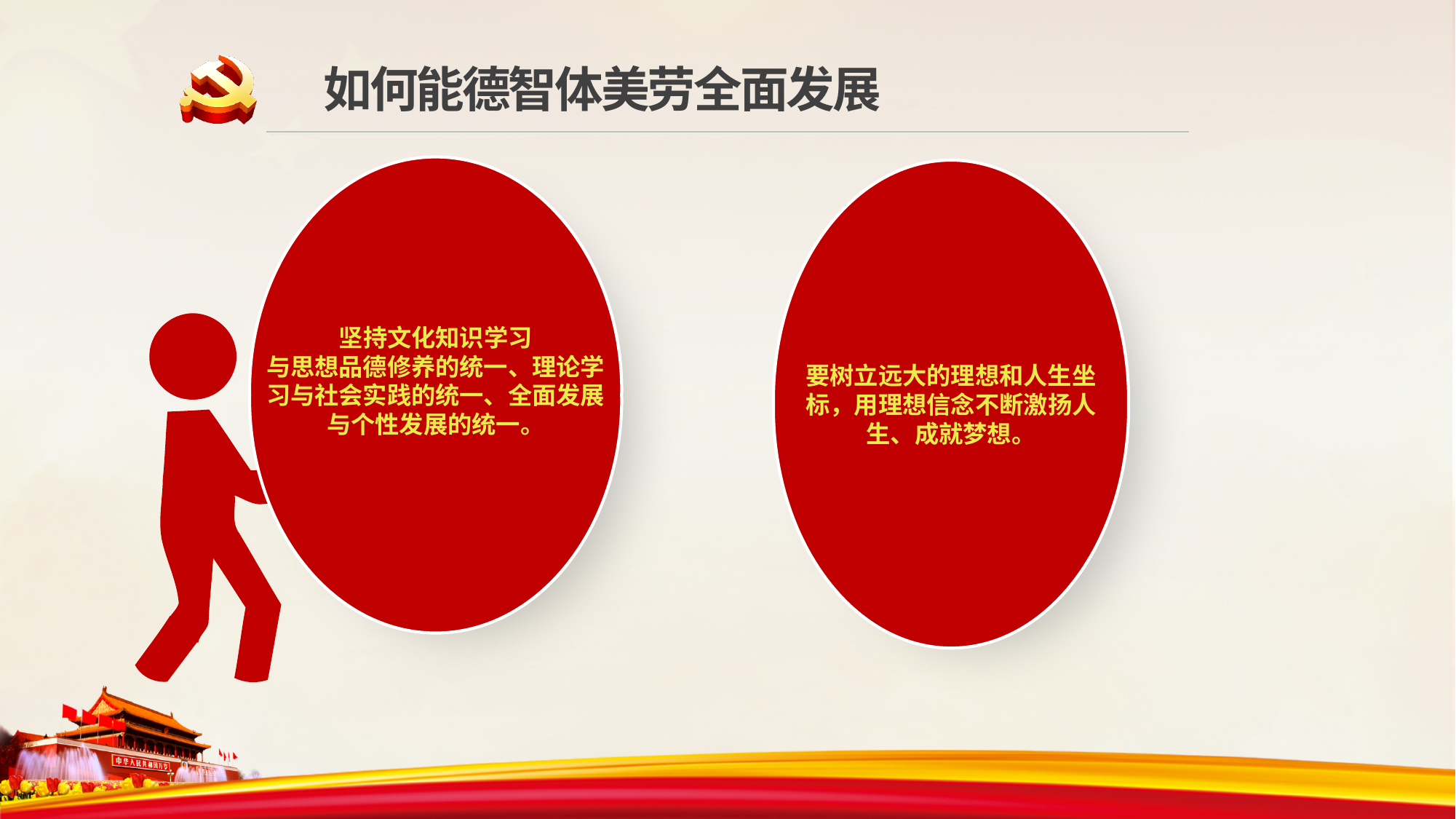

如何能德智体美劳全面发展
坚持文化知识学习
与思想品德修养的统一、理论学习与社会实践的统一、全面发展与个性发展的统一。

要树立远大的理想和人生坐标，用理想信念不断激扬人生、成就梦想。